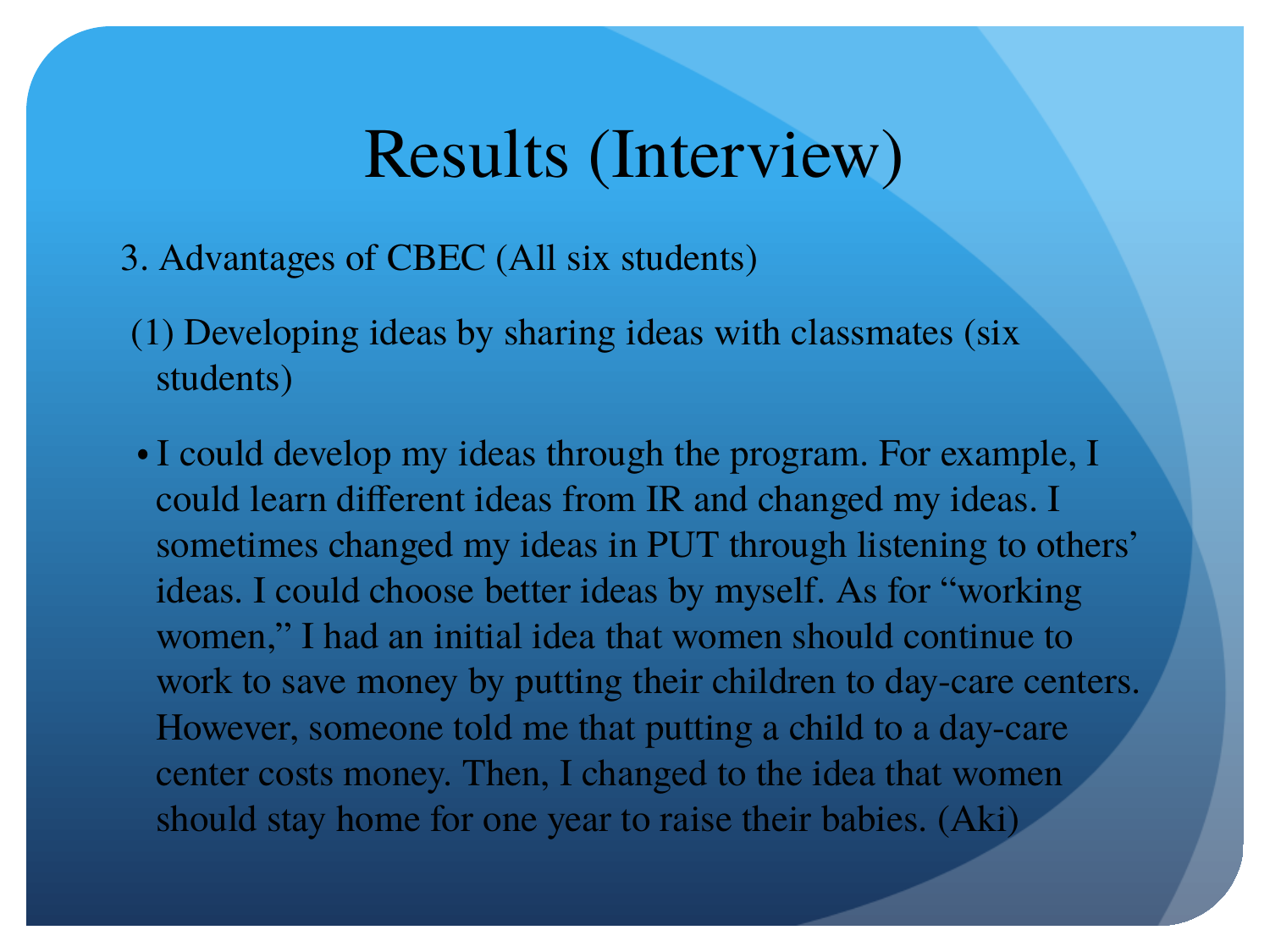

# Results (Interview)
3. Advantages of CBEC (All six students)
 (1) Developing ideas by sharing ideas with classmates (six students)
 ・I could develop my ideas through the program. For example, I could learn different ideas from IR and changed my ideas. I sometimes changed my ideas in PUT through listening to others’ ideas. I could choose better ideas by myself. As for “working women,” I had an initial idea that women should continue to work to save money by putting their children to day-care centers. However, someone told me that putting a child to a day-care center costs money. Then, I changed to the idea that women should stay home for one year to raise their babies. (Aki)